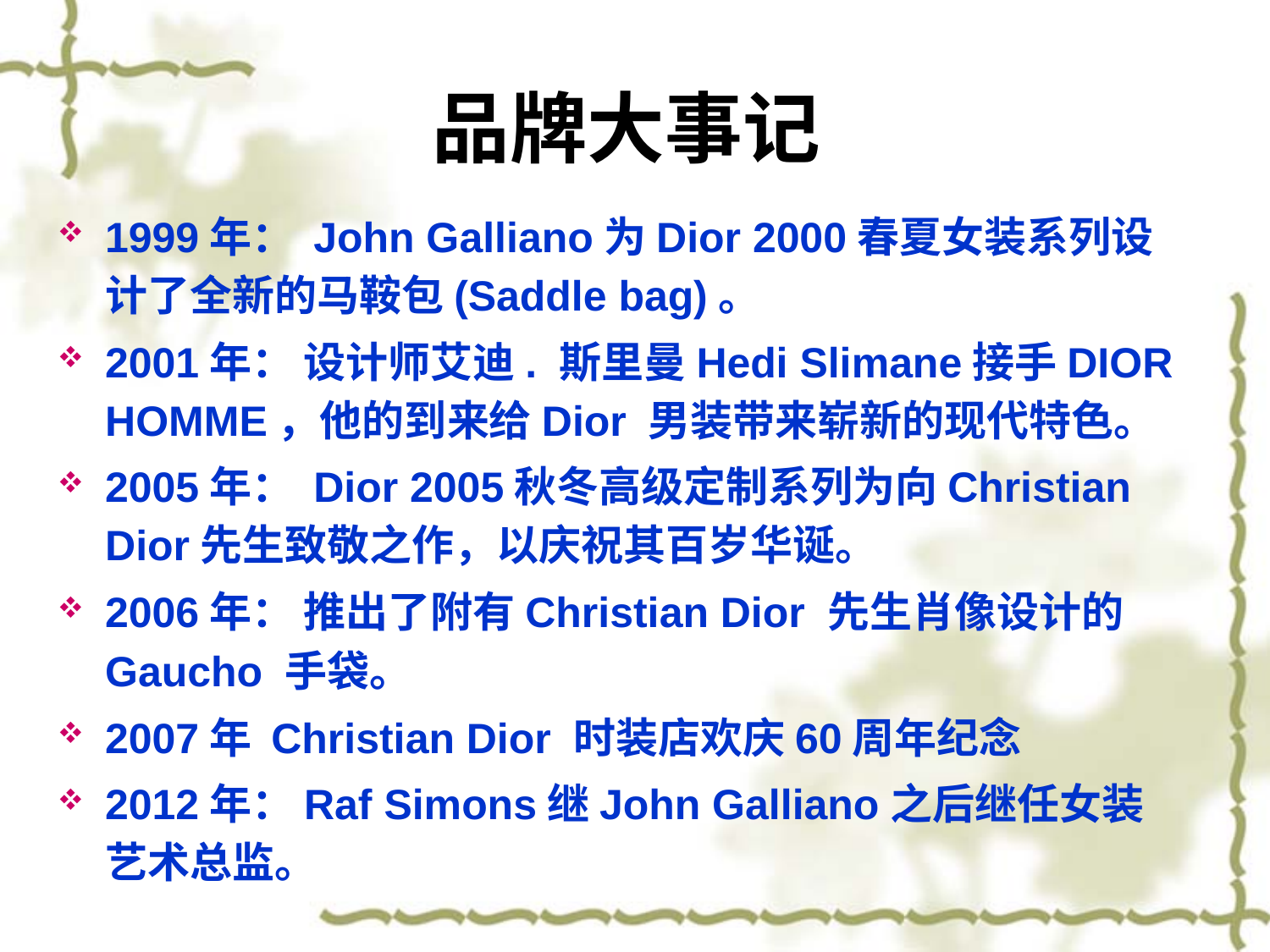

品牌大事记
1999年： John Galliano为Dior 2000春夏女装系列设计了全新的马鞍包(Saddle bag)。
2001年： 设计师艾迪. 斯里曼Hedi Slimane接手DIOR HOMME，他的到来给Dior 男装带来崭新的现代特色。
2005年： Dior 2005秋冬高级定制系列为向Christian Dior先生致敬之作，以庆祝其百岁华诞。
2006年： 推出了附有Christian Dior 先生肖像设计的Gaucho 手袋。
2007年 Christian Dior 时装店欢庆60周年纪念
2012年：Raf Simons继John Galliano之后继任女装艺术总监。